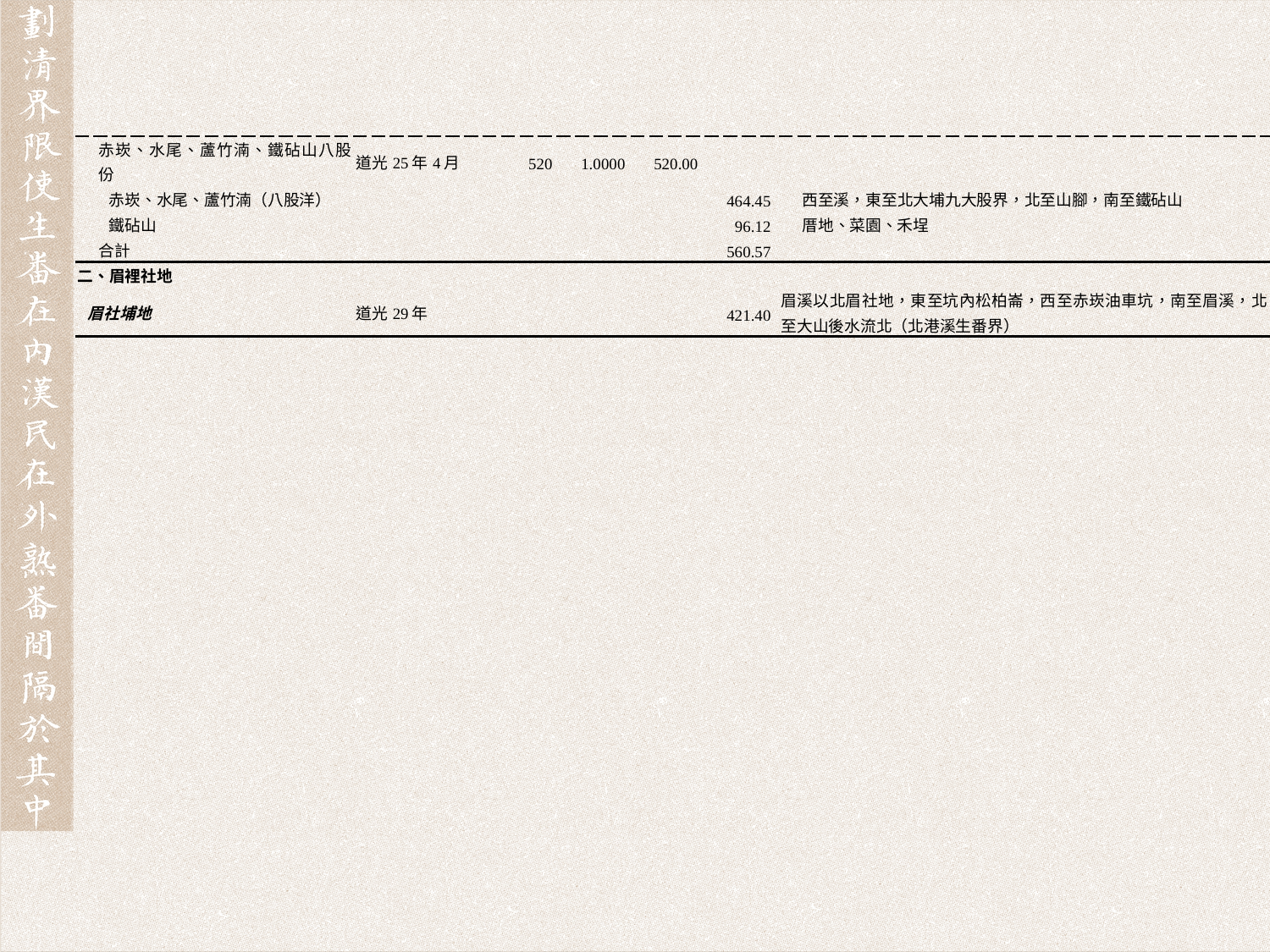

| 赤崁、水尾、蘆竹湳、鐵砧山八股份 | 道光25年4月 |  | 520 | 1.0000 | 520.00 |  |  |
| --- | --- | --- | --- | --- | --- | --- | --- |
| 赤崁、水尾、蘆竹湳（八股洋） |  |  |  |  |  | 464.45 | 西至溪，東至北大埔九大股界，北至山腳，南至鐵砧山 |
| 鐵砧山 |  |  |  |  |  | 96.12 | 厝地、菜園、禾埕 |
| 合計 |  |  |  |  |  | 560.57 |  |
| 二、眉裡社地 |  |  |  |  |  |  |  |
| 眉社埔地 | 道光29年 |  |  |  |  | 421.40 | 眉溪以北眉社地，東至坑內松柏崙，西至赤崁油車坑，南至眉溪，北至大山後水流北（北港溪生番界） |